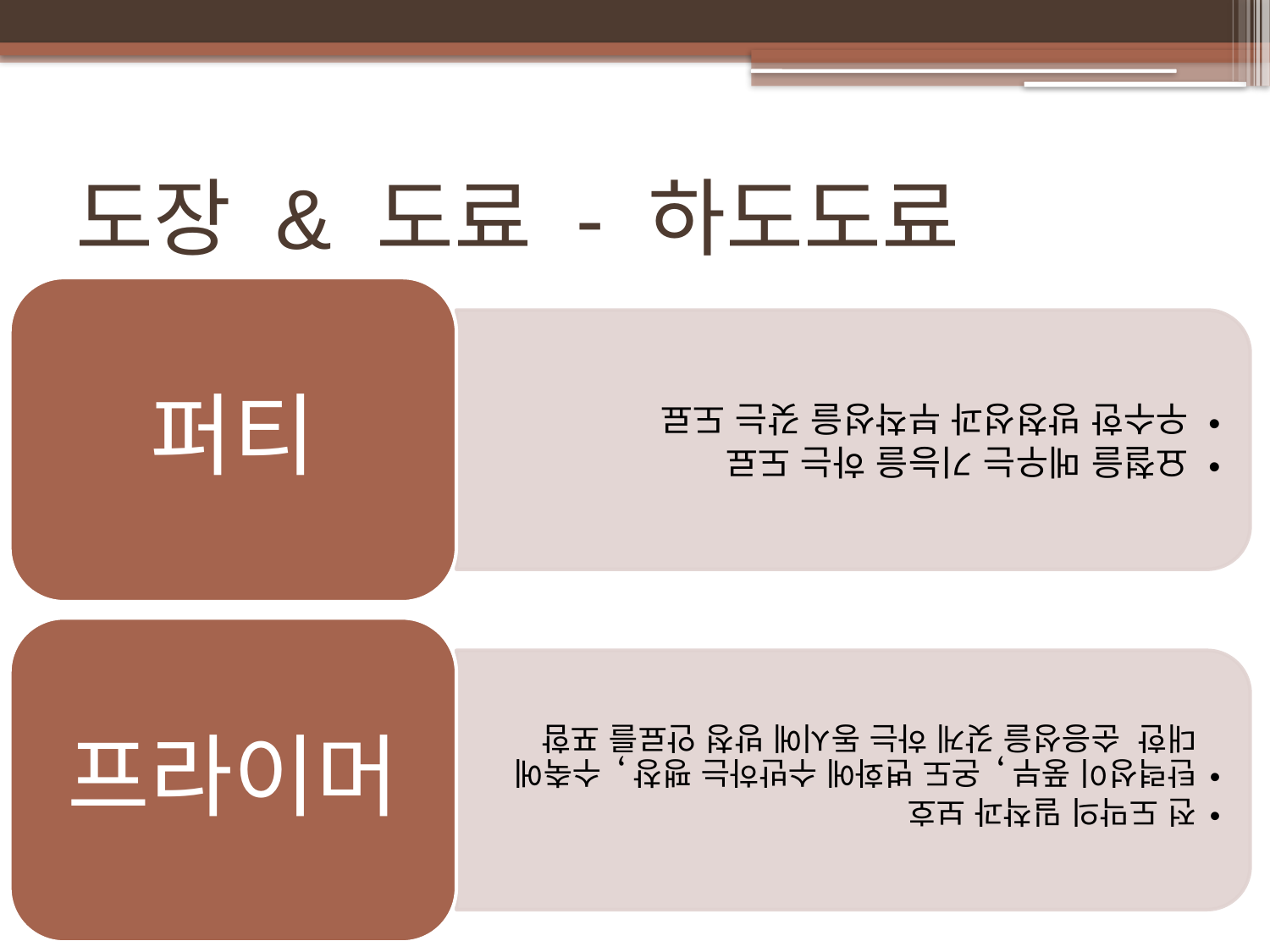

# 도장 & 도료 - 하도도료
요철을 메우는 기능을 하는 도료
우수한 방청성과 부착성을 갖는 도료
퍼티

전 도막의 밀착과 보호
탄력성이 풍부, 온도 변화에 수반하는 팽창, 수축에 대한  순응성을 갖게 하는 동시에 방청 안료를 포함

프라이머